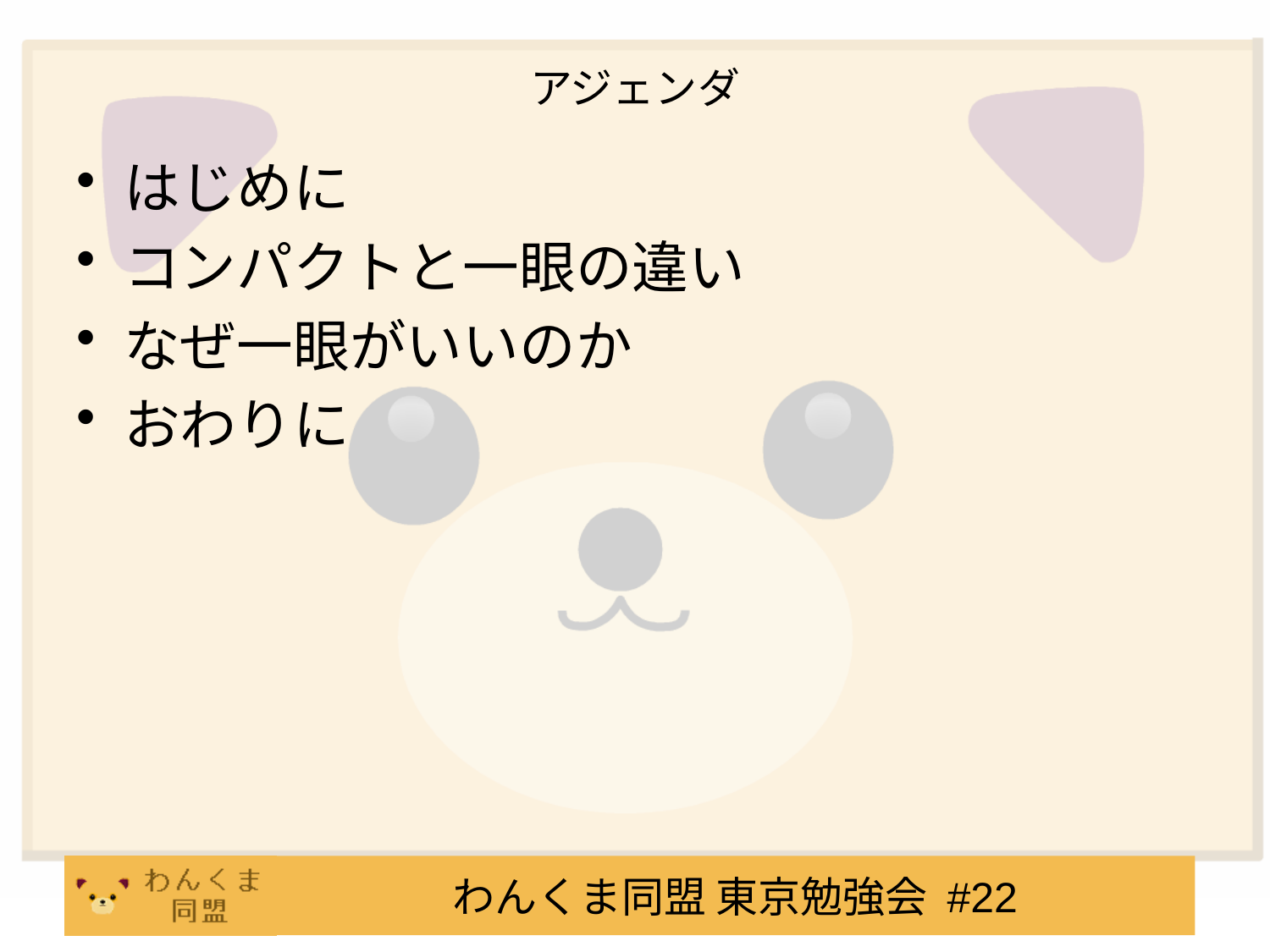

# アジェンダ
はじめに
コンパクトと一眼の違い
なぜ一眼がいいのか
おわりに